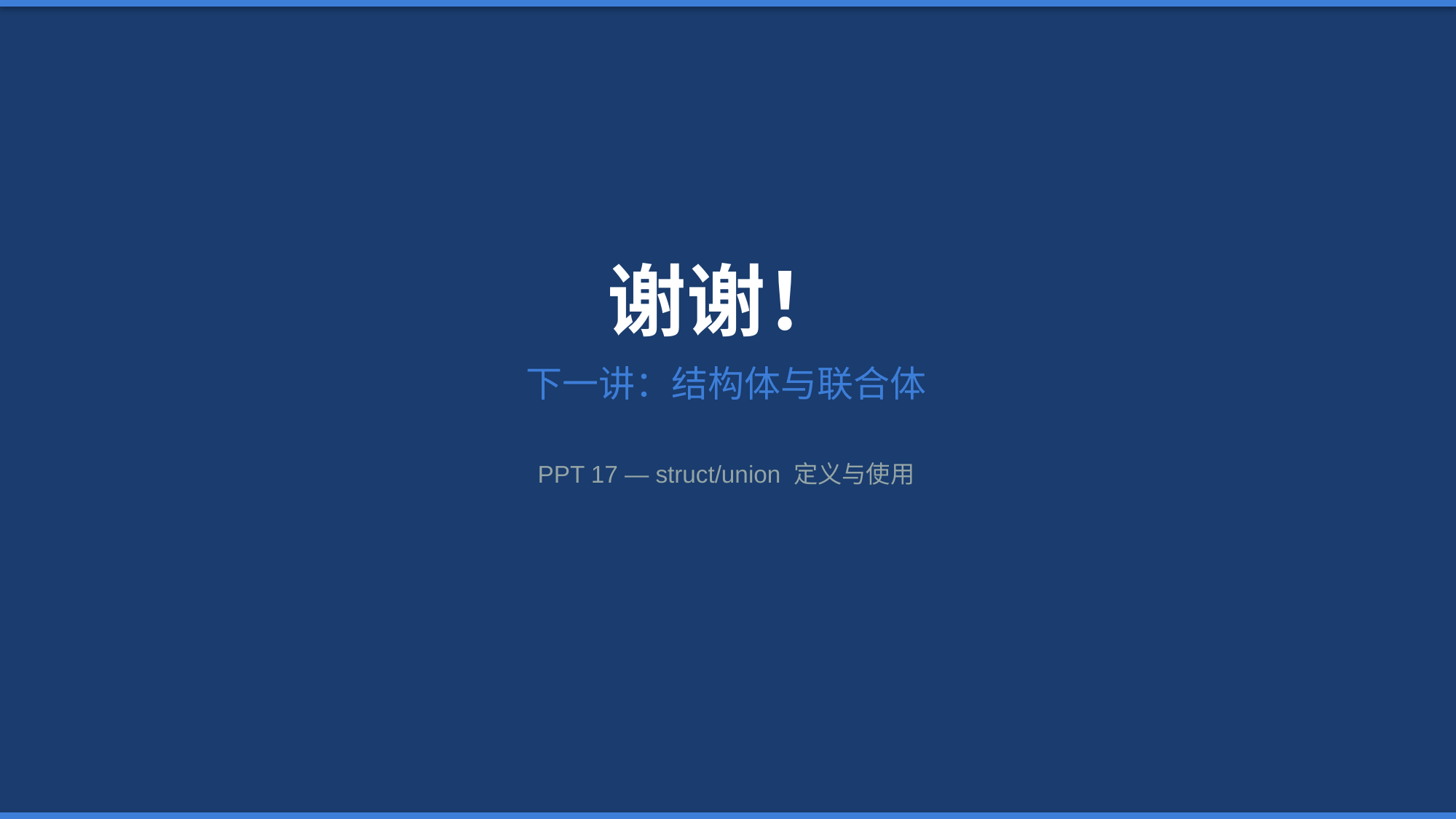

谢谢！
下一讲：结构体与联合体
PPT 17 — struct/union 定义与使用